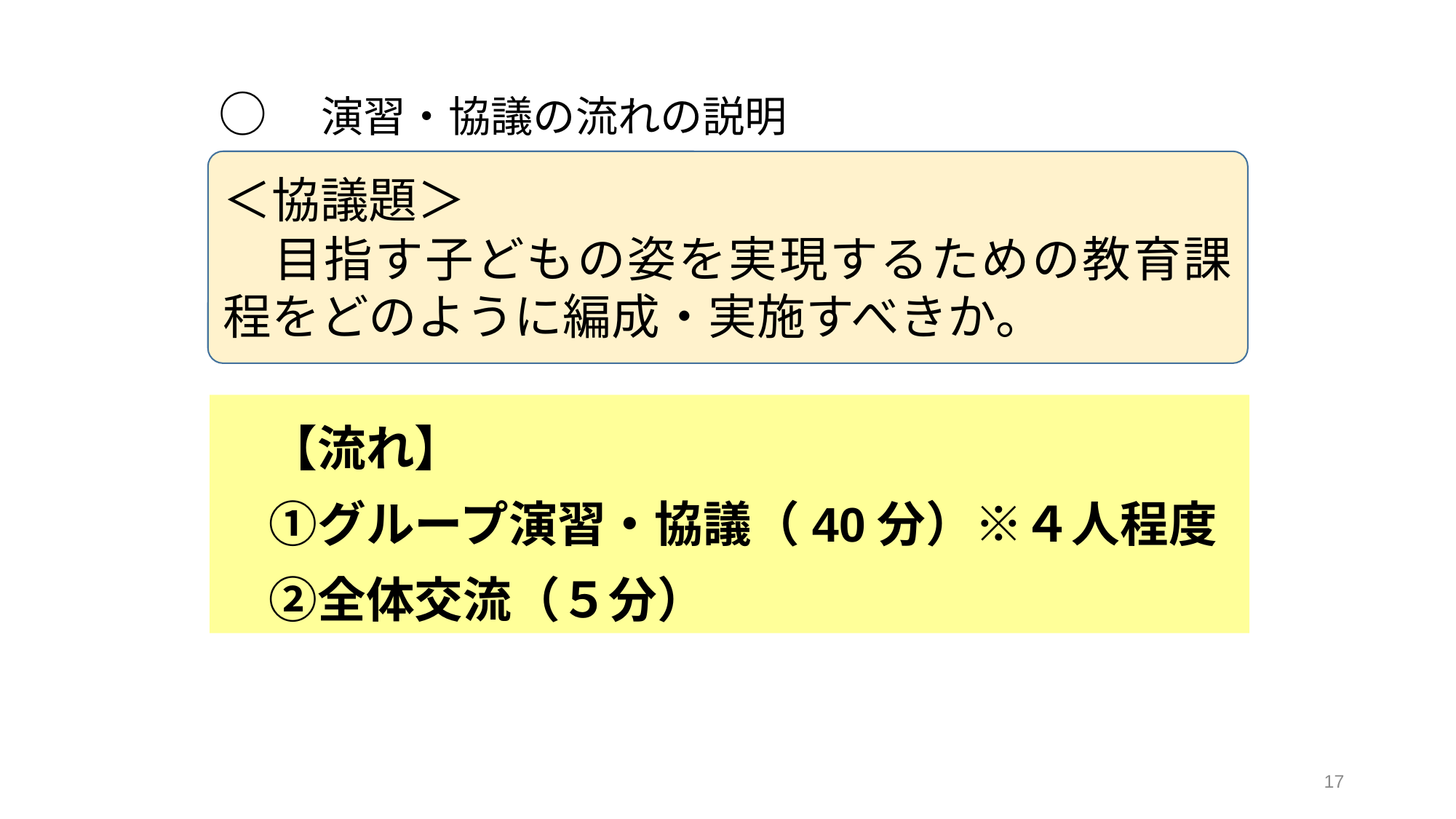

○　演習・協議の流れの説明

＜協議題＞
　目指す子どもの姿を実現するための教育課程をどのように編成・実施すべきか。
　【流れ】
　①グループ演習・協議（40分）※４人程度
　②全体交流（５分）
17